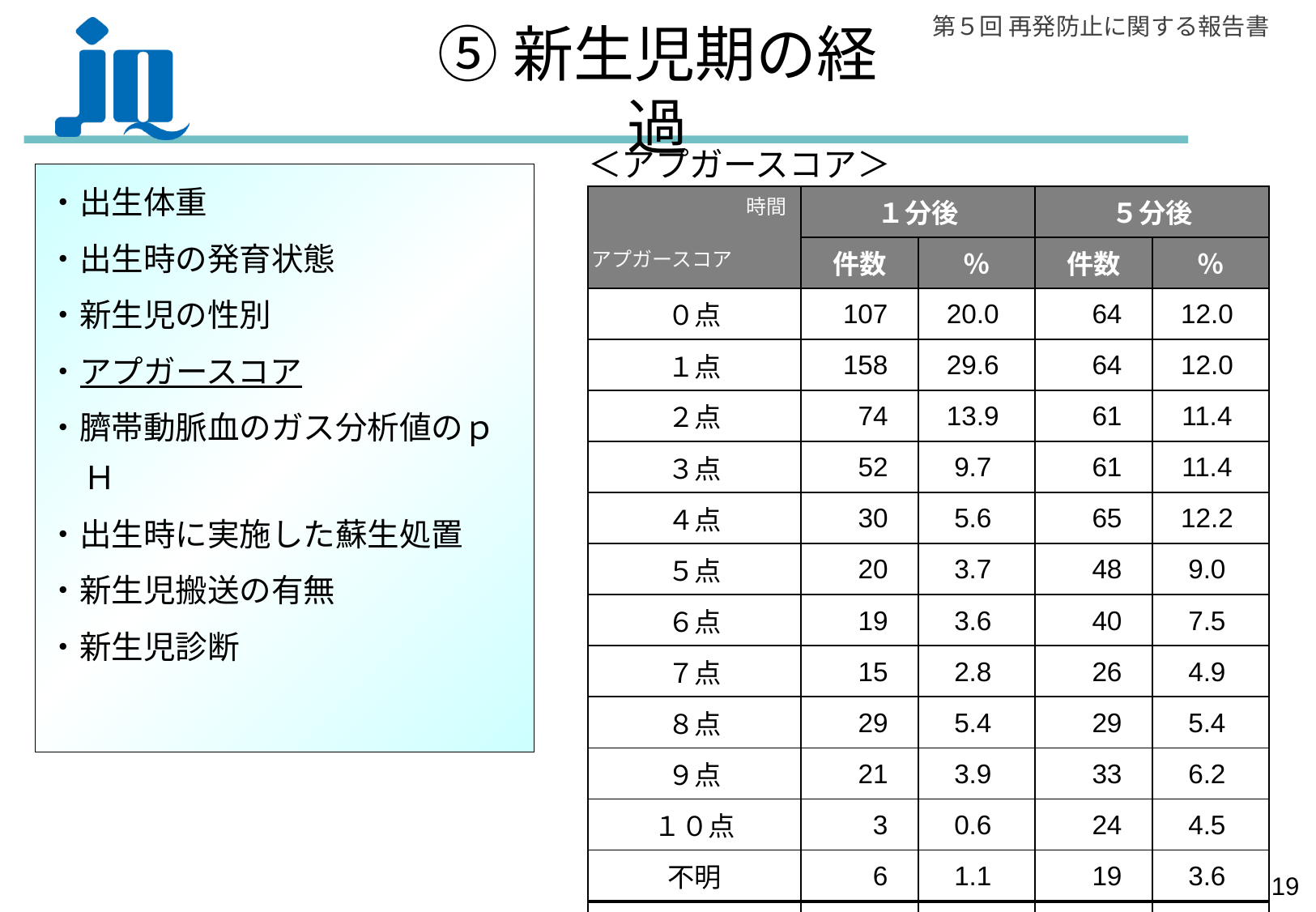

# ⑤新生児期の経過
＜アプガースコア＞
・出生体重
・出生時の発育状態
・新生児の性別
・アプガースコア
・臍帯動脈血のガス分析値のｐＨ
・出生時に実施した蘇生処置
・新生児搬送の有無
・新生児診断
|  | １分後 |  | ５分後 |  |
| --- | --- | --- | --- | --- |
|  | 件数 | ％ | 件数 | ％ |
| ０点 | 107 | 20.0 | 64 | 12.0 |
| １点 | 158 | 29.6 | 64 | 12.0 |
| ２点 | 74 | 13.9 | 61 | 11.4 |
| ３点 | 52 | 9.7 | 61 | 11.4 |
| ４点 | 30 | 5.6 | 65 | 12.2 |
| ５点 | 20 | 3.7 | 48 | 9.0 |
| ６点 | 19 | 3.6 | 40 | 7.5 |
| ７点 | 15 | 2.8 | 26 | 4.9 |
| ８点 | 29 | 5.4 | 29 | 5.4 |
| ９点 | 21 | 3.9 | 33 | 6.2 |
| １０点 | 3 | 0.6 | 24 | 4.5 |
| 不明 | 6 | 1.1 | 19 | 3.6 |
| 合計 | 534 | 100.0 | 534 | 100.0 |
時間
アプガースコア
19